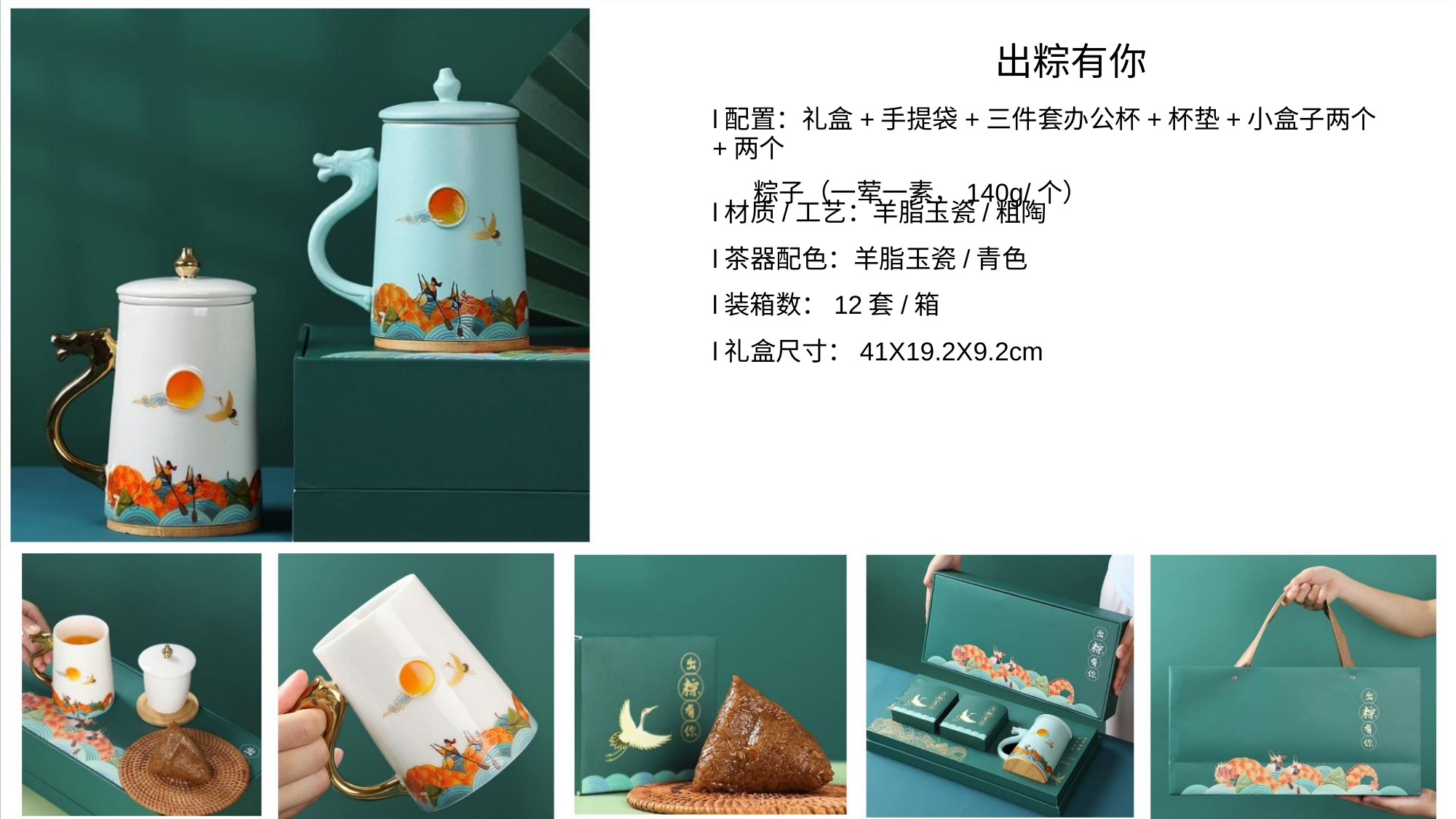

出粽有你
l配置：礼盒+手提袋+三件套办公杯+杯垫+小盒子两个+两个
粽子（一荤一素，140g/个）
l材质/工艺：羊脂玉瓷/粗陶
l茶器配色：羊脂玉瓷/青色
l装箱数：12套/箱
l礼盒尺寸：41X19.2X9.2cm